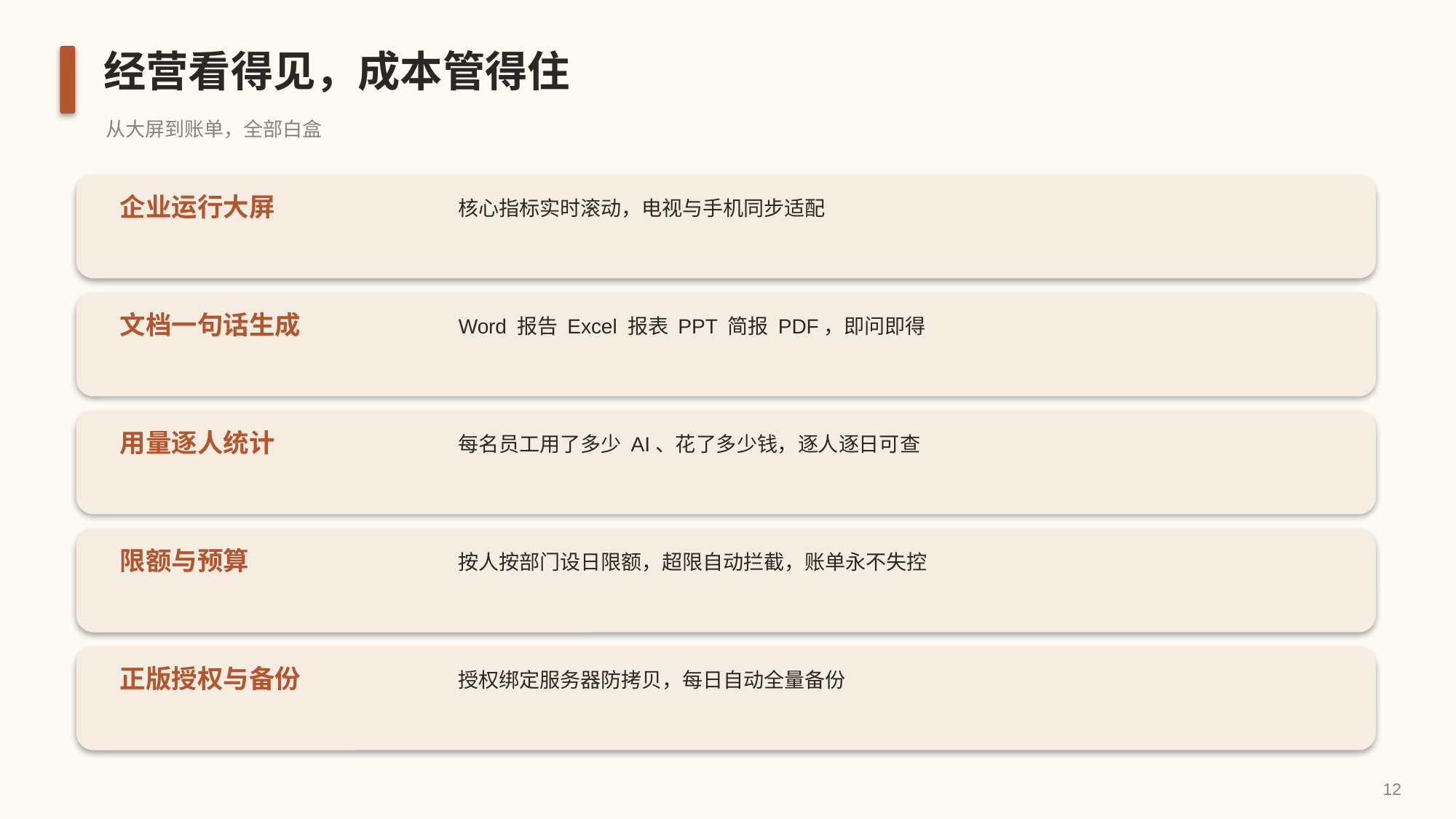

经营看得见，成本管得住

从大屏到账单，全部白盒

企业运行大屏
核心指标实时滚动，电视与手机同步适配

文档一句话生成
Word 报告 Excel 报表 PPT 简报 PDF，即问即得

用量逐人统计
每名员工用了多少 AI、花了多少钱，逐人逐日可查

限额与预算
按人按部门设日限额，超限自动拦截，账单永不失控

正版授权与备份
授权绑定服务器防拷贝，每日自动全量备份
12